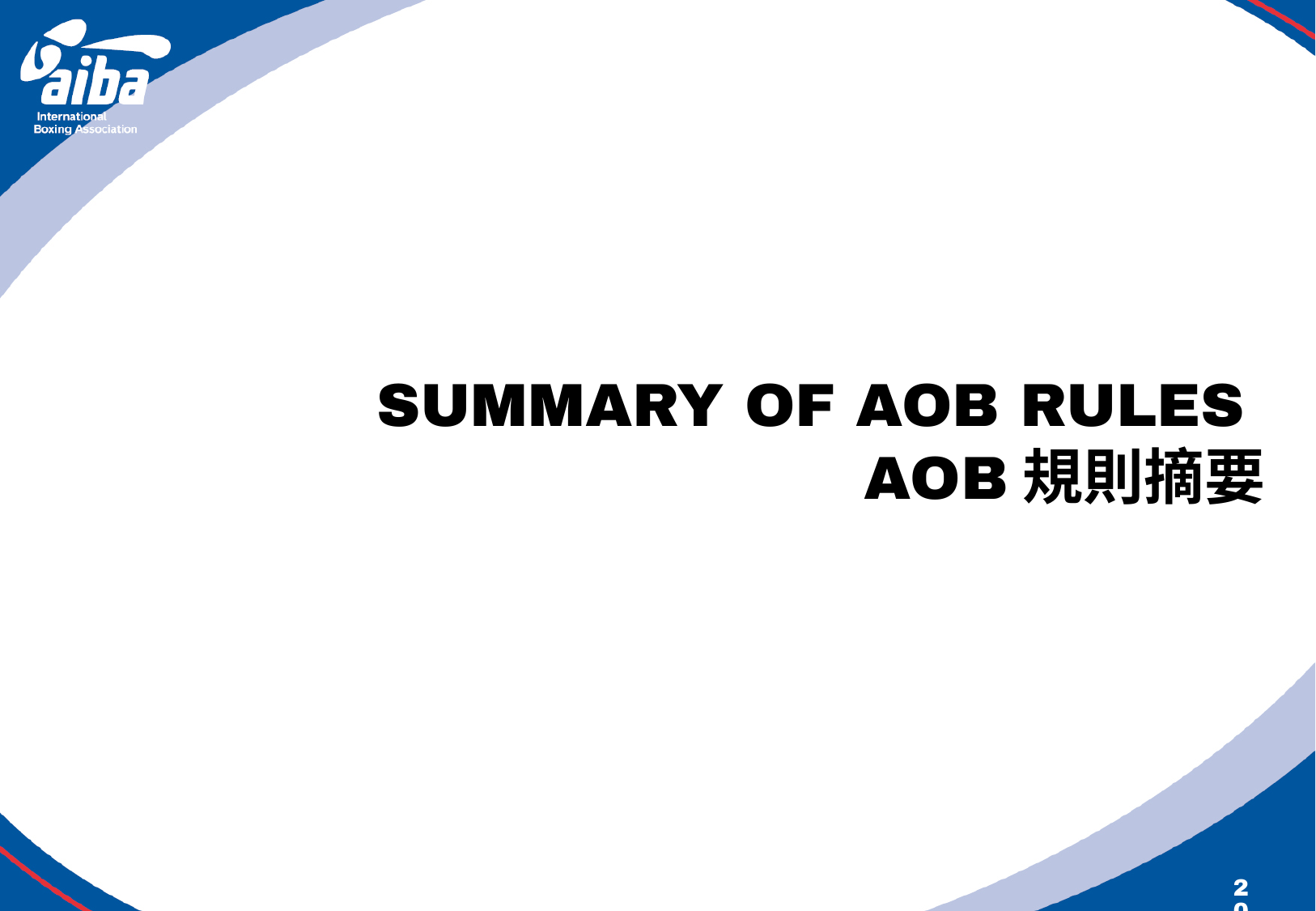

# SUMMARY OF AOB RULES AOB規則摘要
205